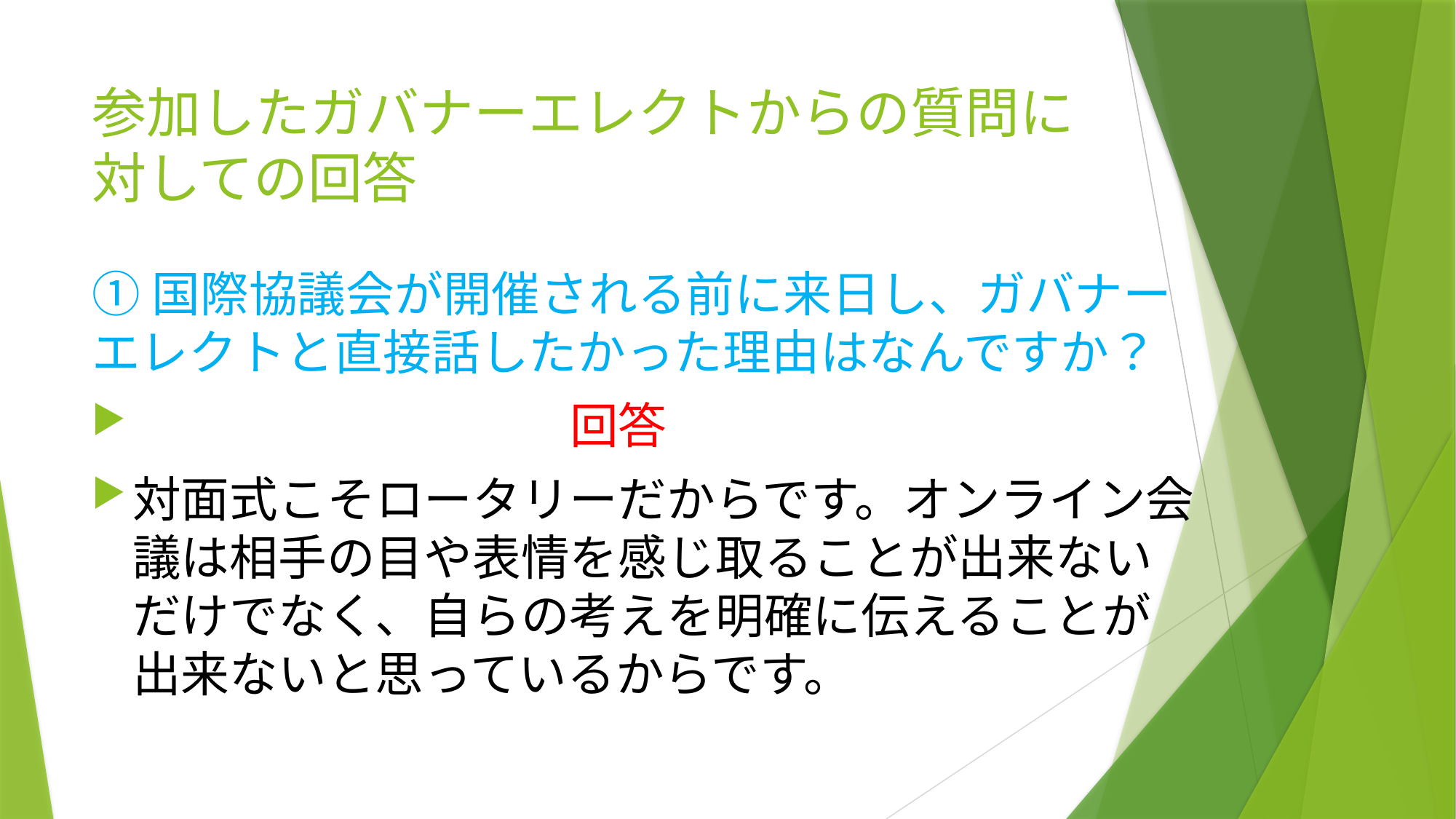

# 参加したガバナーエレクトからの質問に対しての回答
①国際協議会が開催される前に来日し、ガバナーエレクトと直接話したかった理由はなんですか？
　　　　　　　　　回答
対面式こそロータリーだからです。オンライン会議は相手の目や表情を感じ取ることが出来ないだけでなく、自らの考えを明確に伝えることが出来ないと思っているからです。